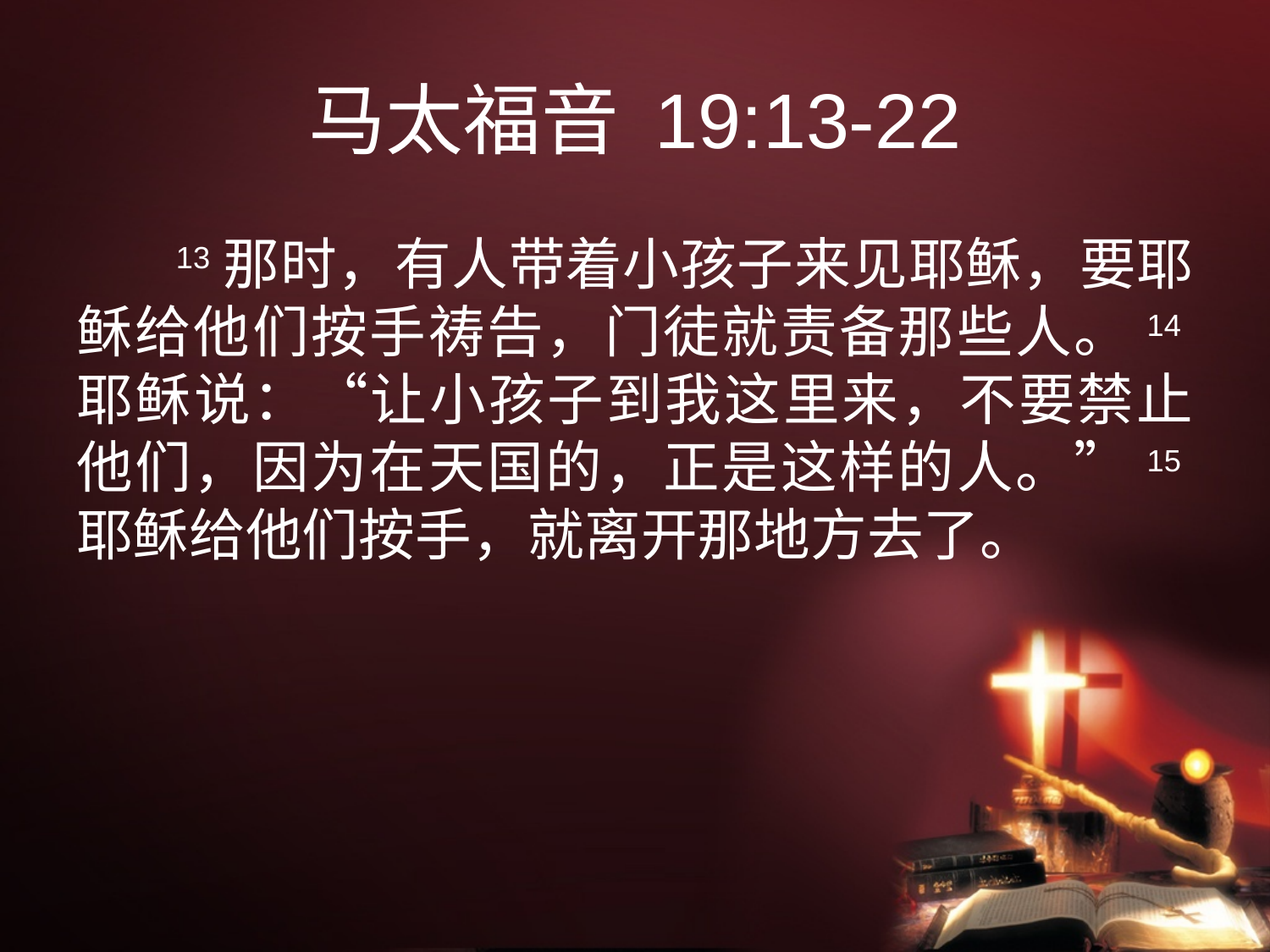

# 马太福音 19:13-22
           13那时，有人带着小孩子来见耶稣，要耶稣给他们按手祷告，门徒就责备那些人。14耶稣说：“让小孩子到我这里来，不要禁止他们，因为在天国的，正是这样的人。”15耶稣给他们按手，就离开那地方去了。